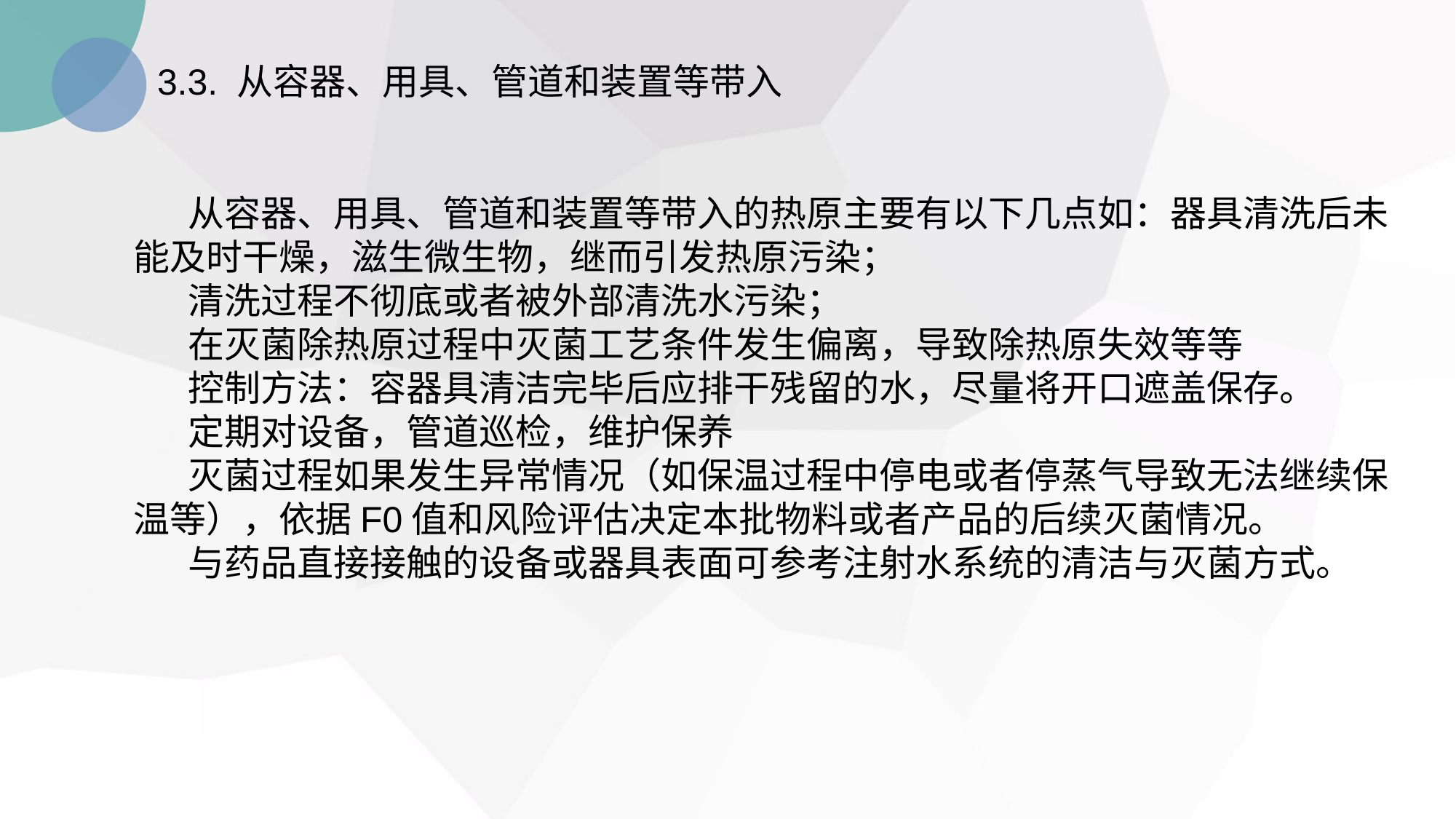

3.3. 从容器、用具、管道和装置等带入
从容器、用具、管道和装置等带入的热原主要有以下几点如：器具清洗后未能及时干燥，滋生微生物，继而引发热原污染；
清洗过程不彻底或者被外部清洗水污染；
在灭菌除热原过程中灭菌工艺条件发生偏离，导致除热原失效等等
控制方法：容器具清洁完毕后应排干残留的水，尽量将开口遮盖保存。
定期对设备，管道巡检，维护保养
灭菌过程如果发生异常情况（如保温过程中停电或者停蒸气导致无法继续保温等），依据F0值和风险评估决定本批物料或者产品的后续灭菌情况。
与药品直接接触的设备或器具表面可参考注射水系统的清洁与灭菌方式。